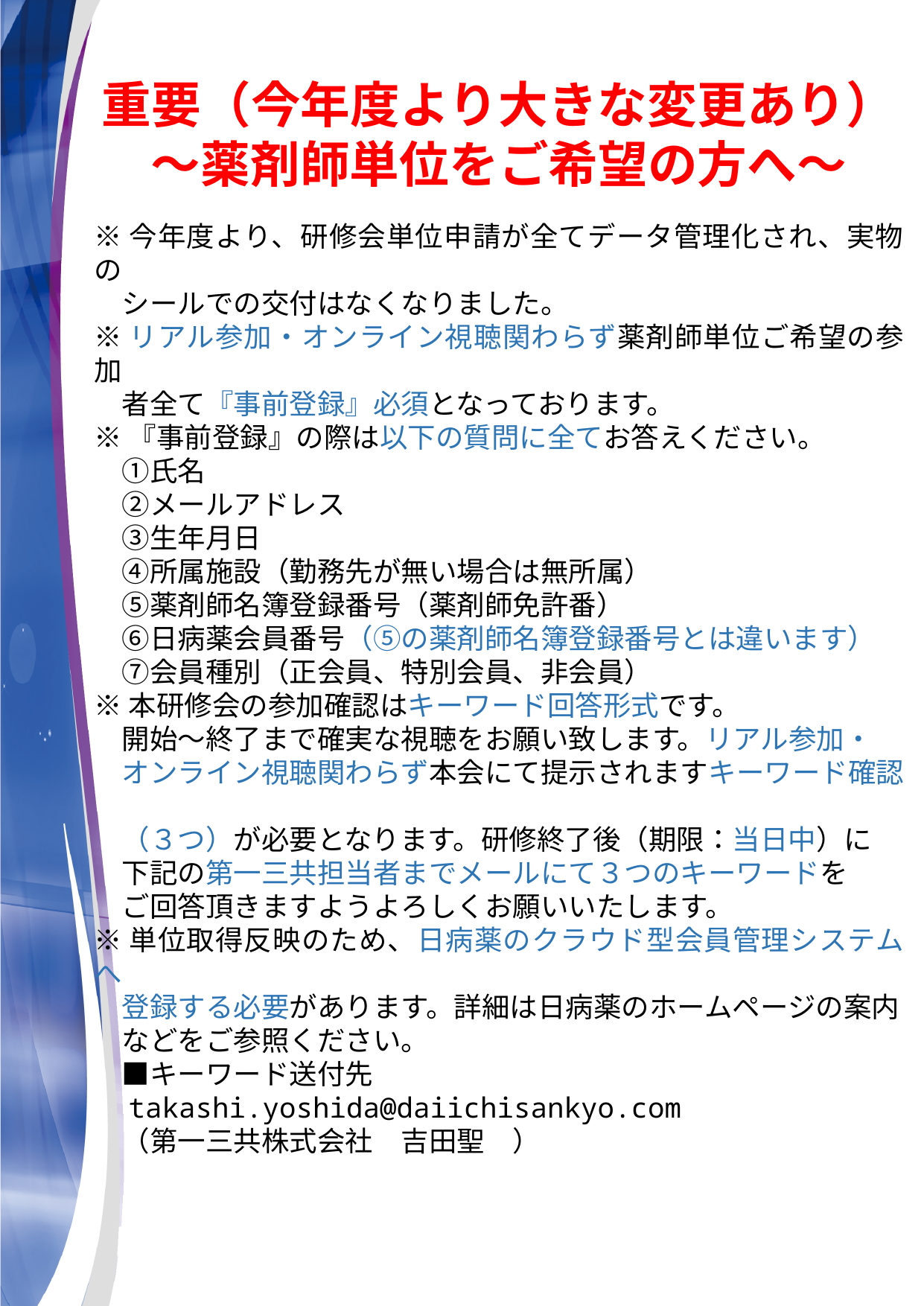

重要（今年度より大きな変更あり）
～薬剤師単位をご希望の方へ～

※今年度より、研修会単位申請が全てデータ管理化され、実物の
　シールでの交付はなくなりました。
※リアル参加・オンライン視聴関わらず薬剤師単位ご希望の参加
　者全て『事前登録』必須となっております。
※『事前登録』の際は以下の質問に全てお答えください。
　①氏名
　②メールアドレス
　③生年月日
　④所属施設（勤務先が無い場合は無所属）
　⑤薬剤師名簿登録番号（薬剤師免許番）
　⑥日病薬会員番号（⑤の薬剤師名簿登録番号とは違います）
　⑦会員種別（正会員、特別会員、非会員）
※本研修会の参加確認はキーワード回答形式です。
　開始～終了まで確実な視聴をお願い致します。リアル参加・
　オンライン視聴関わらず本会にて提示されますキーワード確認
　（３つ）が必要となります。研修終了後（期限：当日中）に
　下記の第一三共担当者までメールにて３つのキーワードを
　ご回答頂きますようよろしくお願いいたします。
※単位取得反映のため、日病薬のクラウド型会員管理システムへ
　登録する必要があります。詳細は日病薬のホームページの案内
　などをご参照ください。
　■キーワード送付先
　takashi.yoshida@daiichisankyo.com
　（第一三共株式会社　吉田聖　）